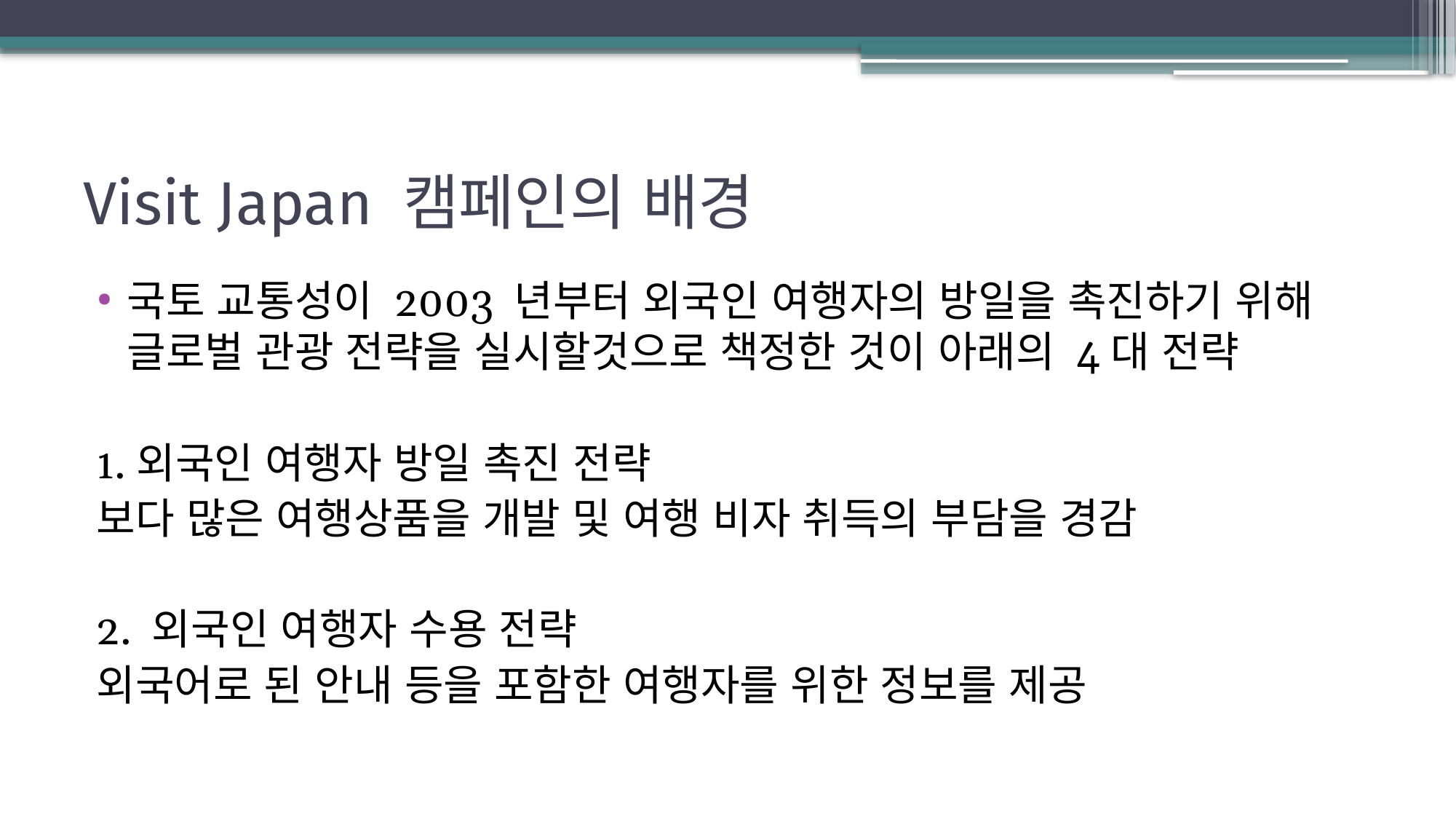

# Visit Japan 캠페인의 배경
국토 교통성이 2003 년부터 외국인 여행자의 방일을 촉진하기 위해 글로벌 관광 전략을 실시할것으로 책정한 것이 아래의 4대 전략

1.외국인 여행자 방일 촉진 전략
보다 많은 여행상품을 개발 및 여행 비자 취득의 부담을 경감

2. 외국인 여행자 수용 전략
외국어로 된 안내 등을 포함한 여행자를 위한 정보를 제공